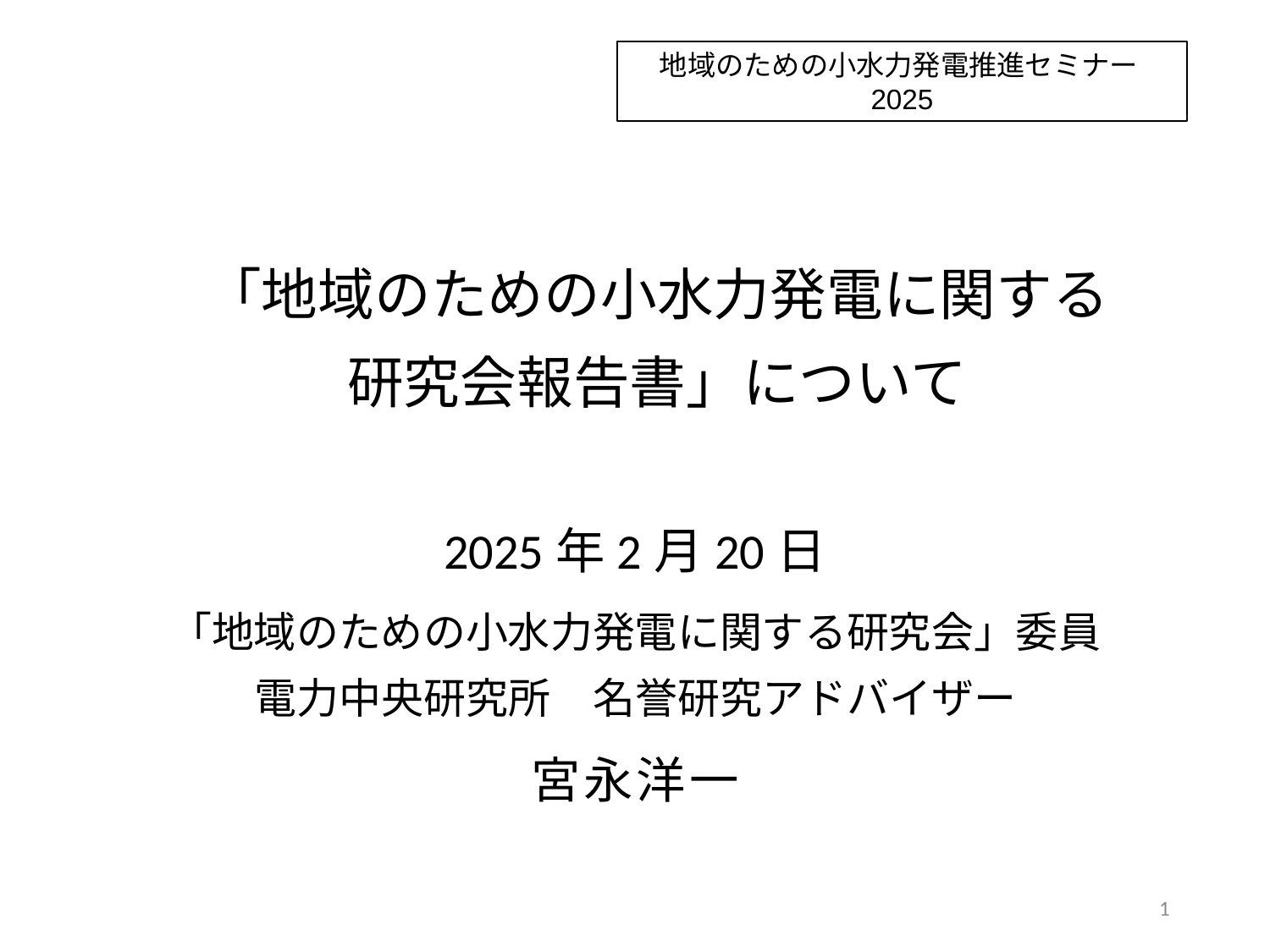

地域のための小水力発電推進セミナー2025
# 「地域のための小水力発電に関する 研究会報告書」について
2025年2月20日
「地域のための小水力発電に関する研究会」委員
電力中央研究所　名誉研究アドバイザー
宮永洋一
1